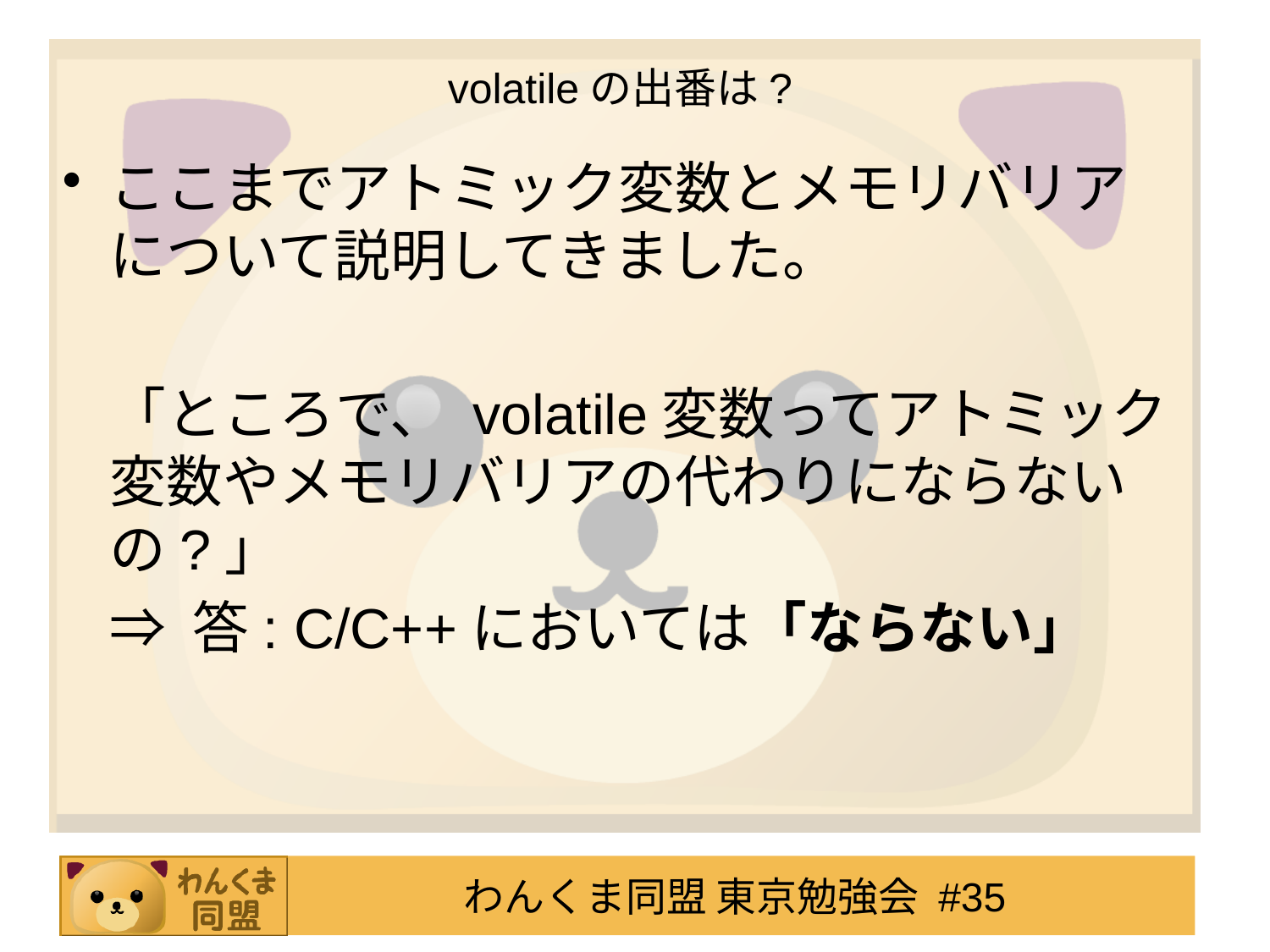

# volatileの出番は?
ここまでアトミック変数とメモリバリアについて説明してきました。

	「ところで、 volatile変数ってアトミック変数やメモリバリアの代わりにならないの?」
	⇒ 答: C/C++においては「ならない」